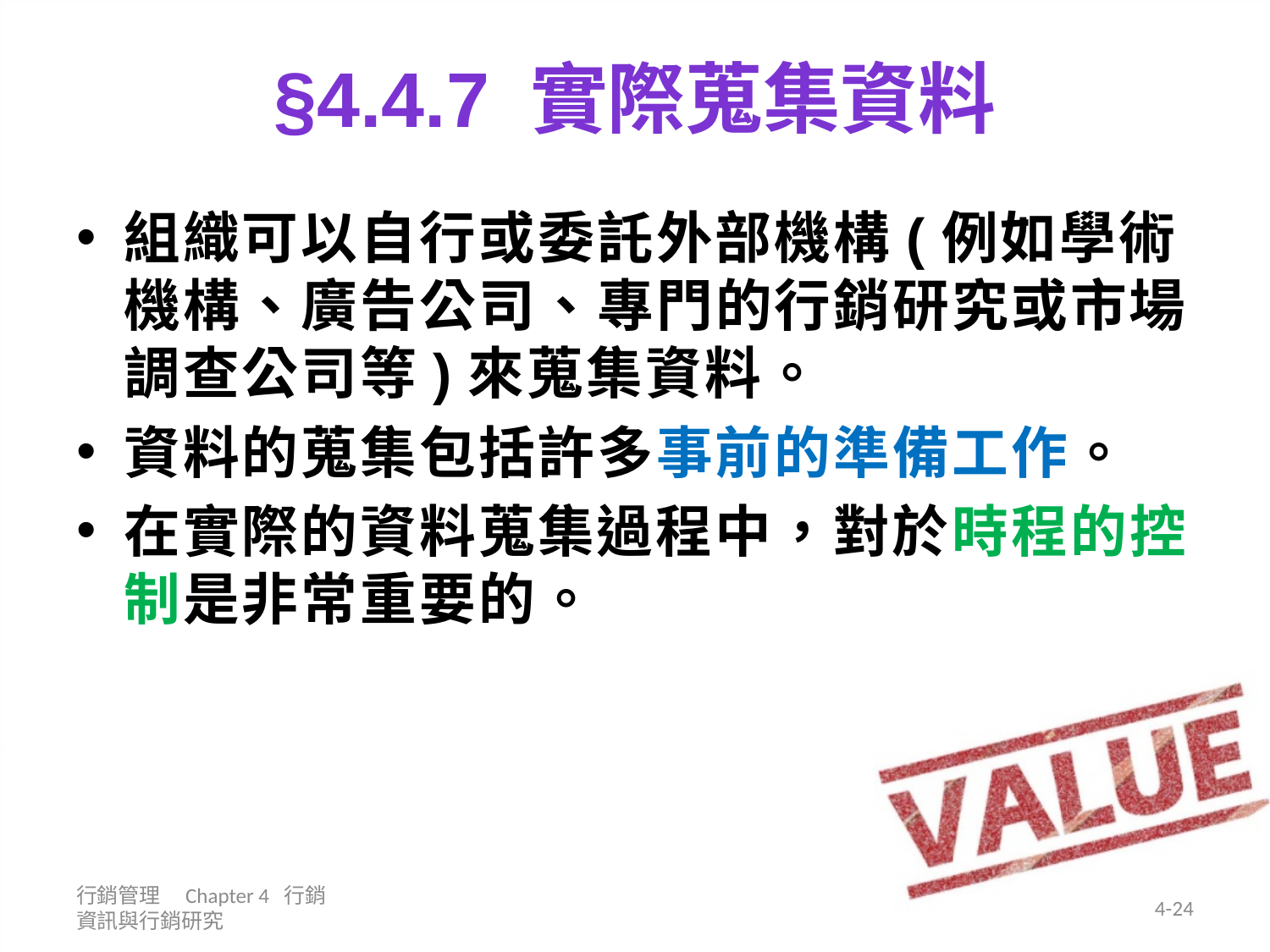

# §4.4.7 實際蒐集資料
組織可以自行或委託外部機構(例如學術機構、廣告公司、專門的行銷研究或市場調查公司等)來蒐集資料。
資料的蒐集包括許多事前的準備工作。
在實際的資料蒐集過程中，對於時程的控制是非常重要的。
行銷管理   Chapter 4  行銷資訊與行銷研究
4-24